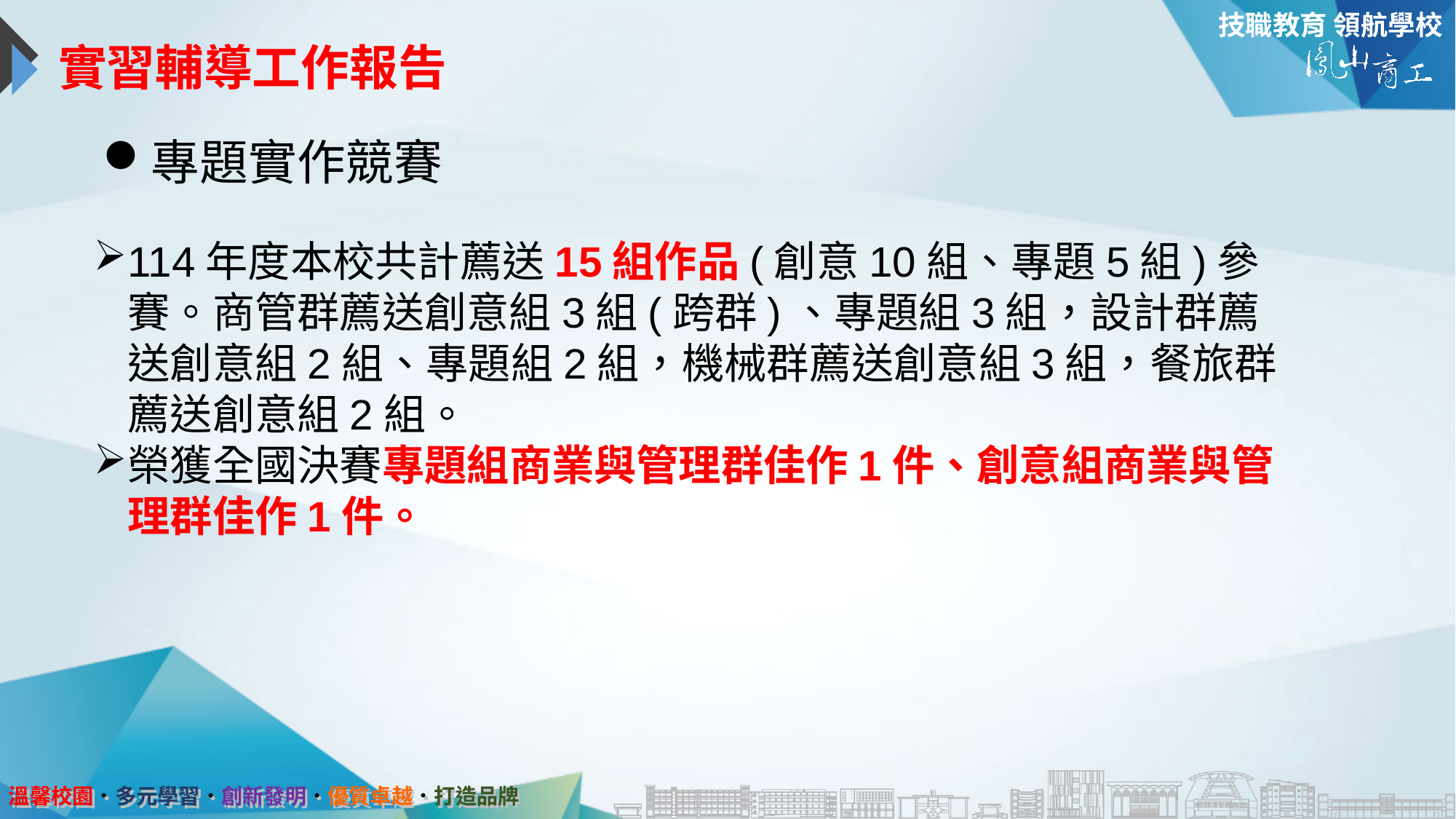

# 實習輔導工作報告
專題實作競賽
114年度本校共計薦送15組作品(創意10組、專題5組)參賽。商管群薦送創意組3組(跨群)、專題組3組，設計群薦送創意組2組、專題組2組，機械群薦送創意組3組，餐旅群薦送創意組2組。
榮獲全國決賽專題組商業與管理群佳作1件、創意組商業與管理群佳作1件。